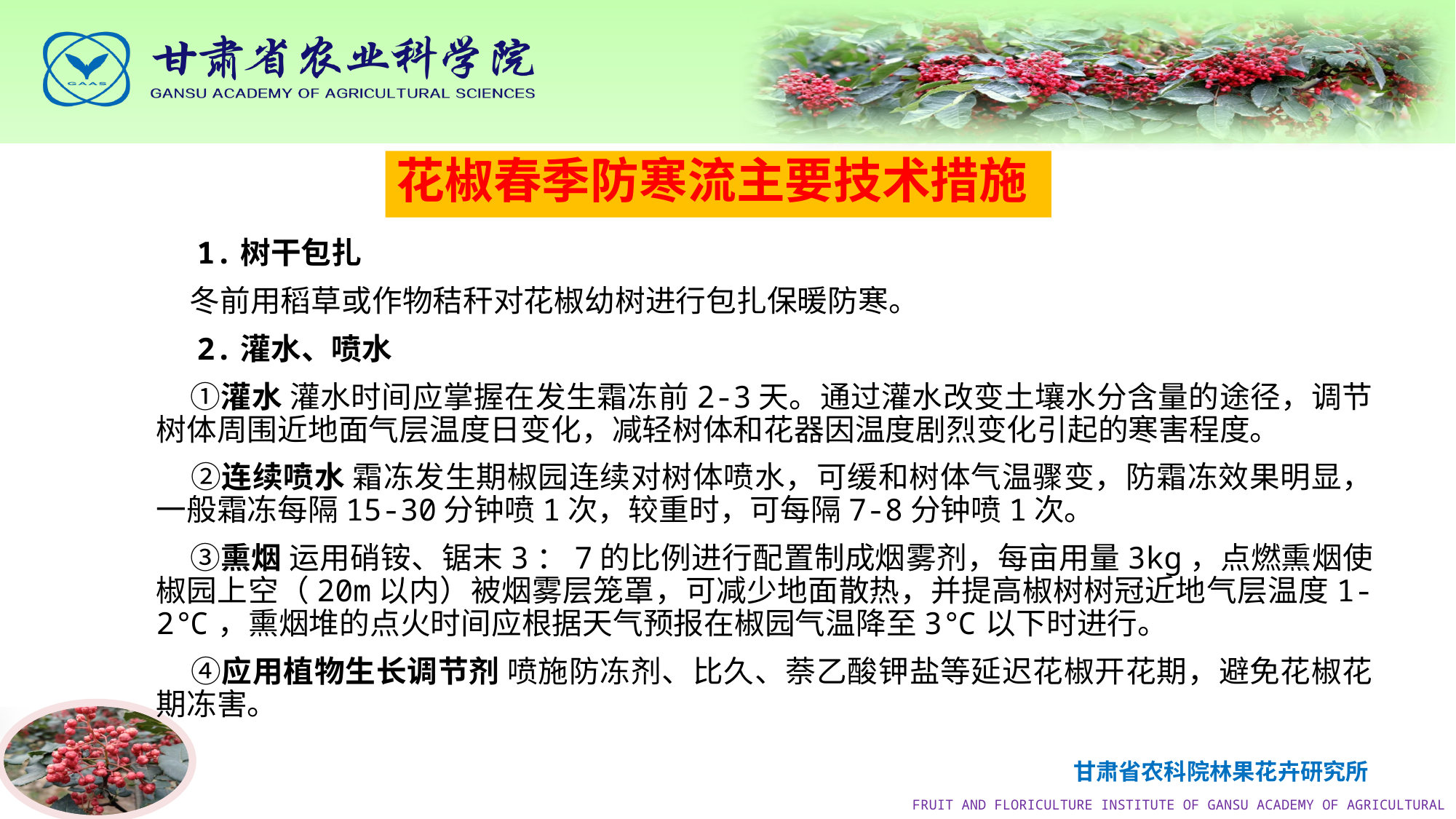

# 花椒春季防寒流主要技术措施
　　1.树干包扎
　　冬前用稻草或作物秸秆对花椒幼树进行包扎保暖防寒。
　　2.灌水、喷水
　　①灌水 灌水时间应掌握在发生霜冻前2-3天。通过灌水改变土壤水分含量的途径，调节树体周围近地面气层温度日变化，减轻树体和花器因温度剧烈变化引起的寒害程度。
　　②连续喷水 霜冻发生期椒园连续对树体喷水，可缓和树体气温骤变，防霜冻效果明显，一般霜冻每隔15-30分钟喷1次，较重时，可每隔7-8分钟喷1次。
　　③熏烟 运用硝铵、锯末3：7的比例进行配置制成烟雾剂，每亩用量3kg，点燃熏烟使椒园上空（20m以内）被烟雾层笼罩，可减少地面散热，并提高椒树树冠近地气层温度1-2℃，熏烟堆的点火时间应根据天气预报在椒园气温降至3℃以下时进行。
　　④应用植物生长调节剂 喷施防冻剂、比久、萘乙酸钾盐等延迟花椒开花期，避免花椒花期冻害。